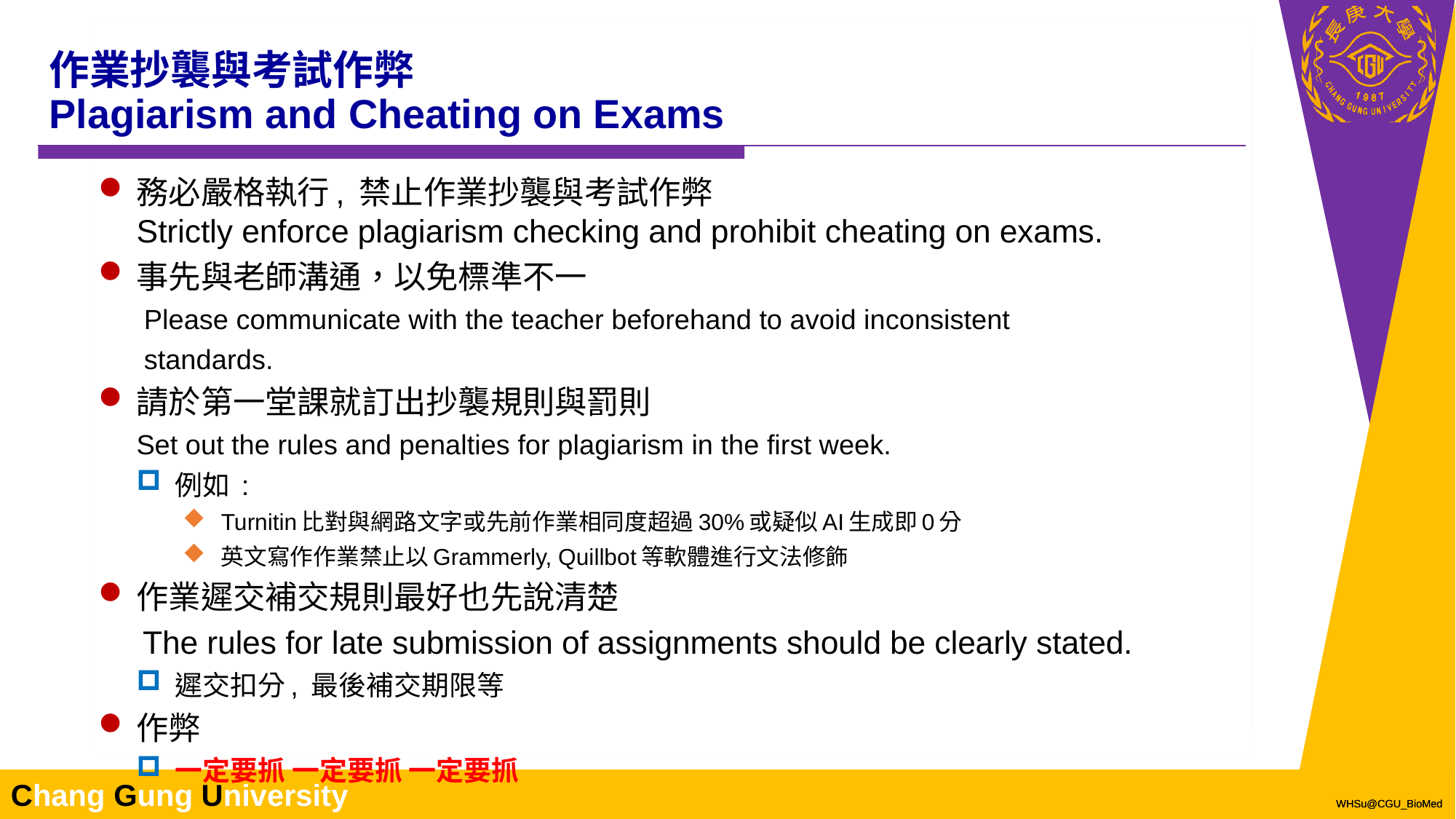

# 作業抄襲與考試作弊 Plagiarism and Cheating on Exams
務必嚴格執行, 禁止作業抄襲與考試作弊
Strictly enforce plagiarism checking and prohibit cheating on exams.
事先與老師溝通，以免標準不一
      Please communicate with the teacher beforehand to avoid inconsistent
      standards.
請於第一堂課就訂出抄襲規則與罰則
     Set out the rules and penalties for plagiarism in the first week.
例如 :
Turnitin比對與網路文字或先前作業相同度超過30%或疑似AI生成即0分
英文寫作作業禁止以Grammerly, Quillbot等軟體進行文法修飾
作業遲交補交規則最好也先說清楚
     The rules for late submission of assignments should be clearly stated.
遲交扣分, 最後補交期限等
作弊
一定要抓 一定要抓 一定要抓